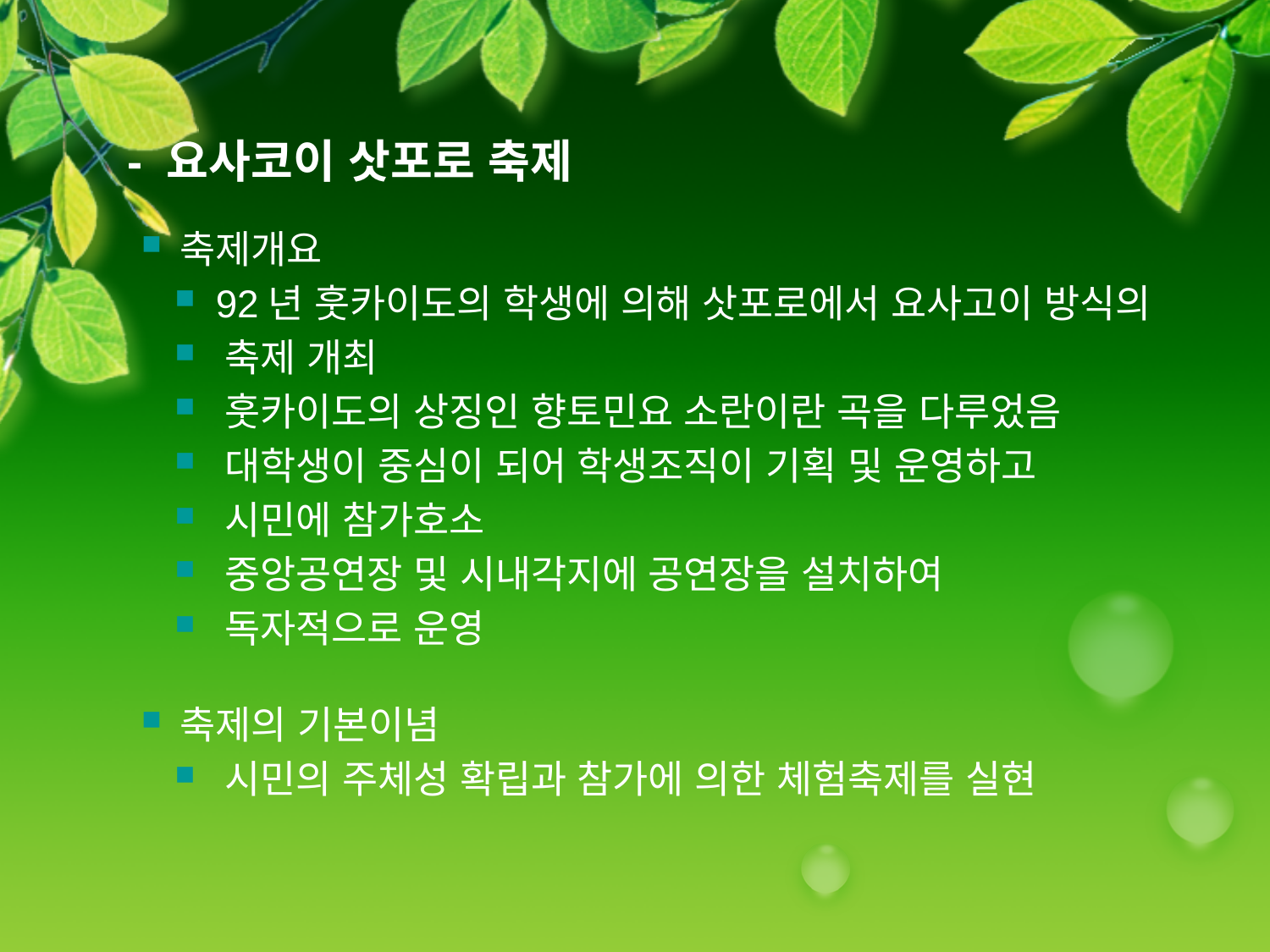

- 요사코이 삿포로 축제
 축제개요
 92년 훗카이도의 학생에 의해 삿포로에서 요사고이 방식의
 축제 개최
 훗카이도의 상징인 향토민요 소란이란 곡을 다루었음
 대학생이 중심이 되어 학생조직이 기획 및 운영하고
 시민에 참가호소
 중앙공연장 및 시내각지에 공연장을 설치하여
 독자적으로 운영
 축제의 기본이념
 시민의 주체성 확립과 참가에 의한 체험축제를 실현